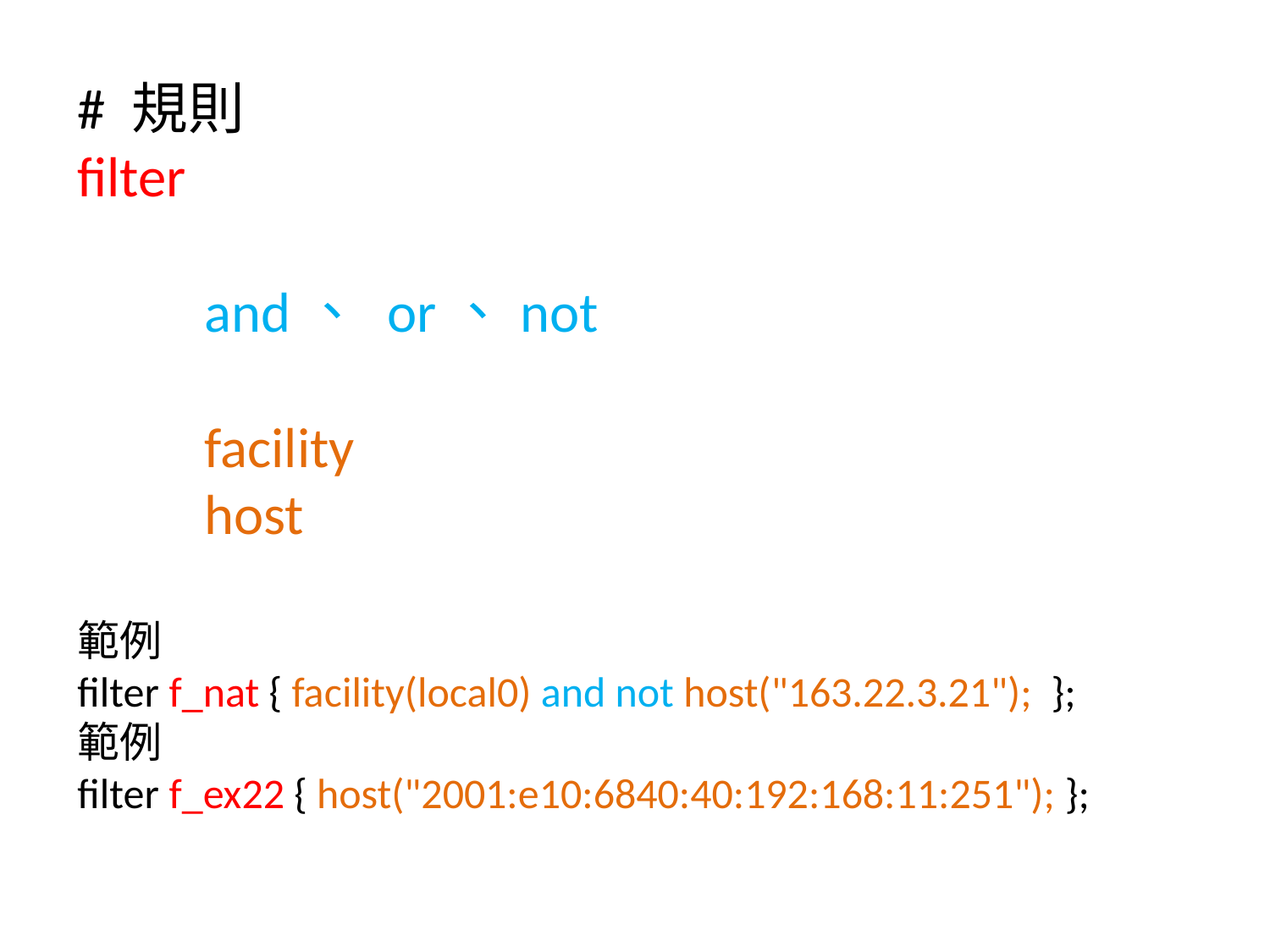

# 規則
filter

	and、 or、not

	facility
	host

範例
filter f_nat { facility(local0) and not host("163.22.3.21");  };
範例
filter f_ex22 { host("2001:e10:6840:40:192:168:11:251"); };